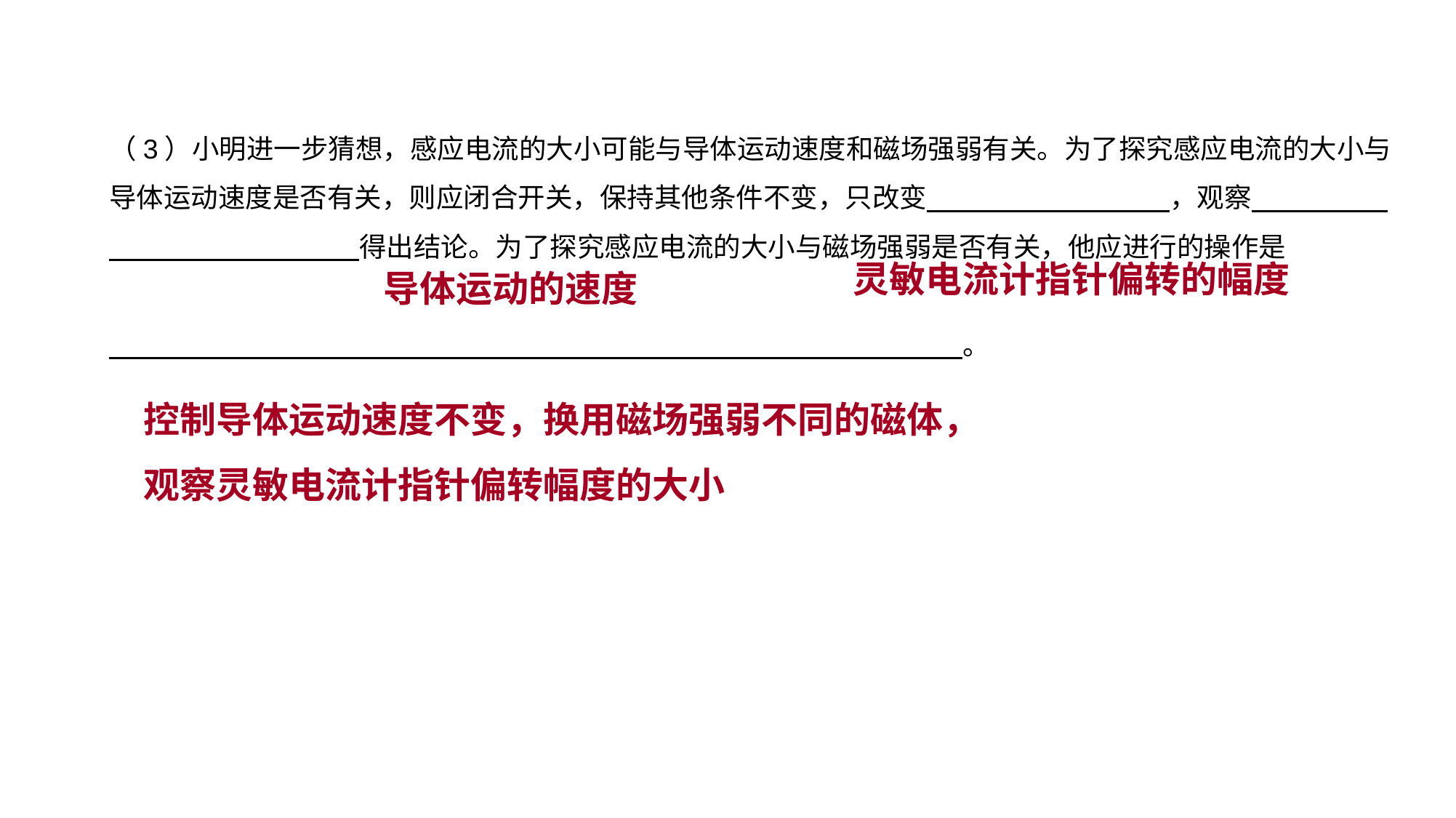

（3）小明进一步猜想，感应电流的大小可能与导体运动速度和磁场强弱有关。为了探究感应电流的大小与导体运动速度是否有关，则应闭合开关，保持其他条件不变，只改变　　　    　　　　　，观察　　　　　　　              　　　　得出结论。为了探究感应电流的大小与磁场强弱是否有关，他应进行的操作是

　　　　　　　　　　　　　　　　　　　　　　　　                   　　　。
实验突破 素养提升
灵敏电流计指针偏转的幅度
导体运动的速度
控制导体运动速度不变，换用磁场强弱不同的磁体，观察灵敏电流计指针偏转幅度的大小